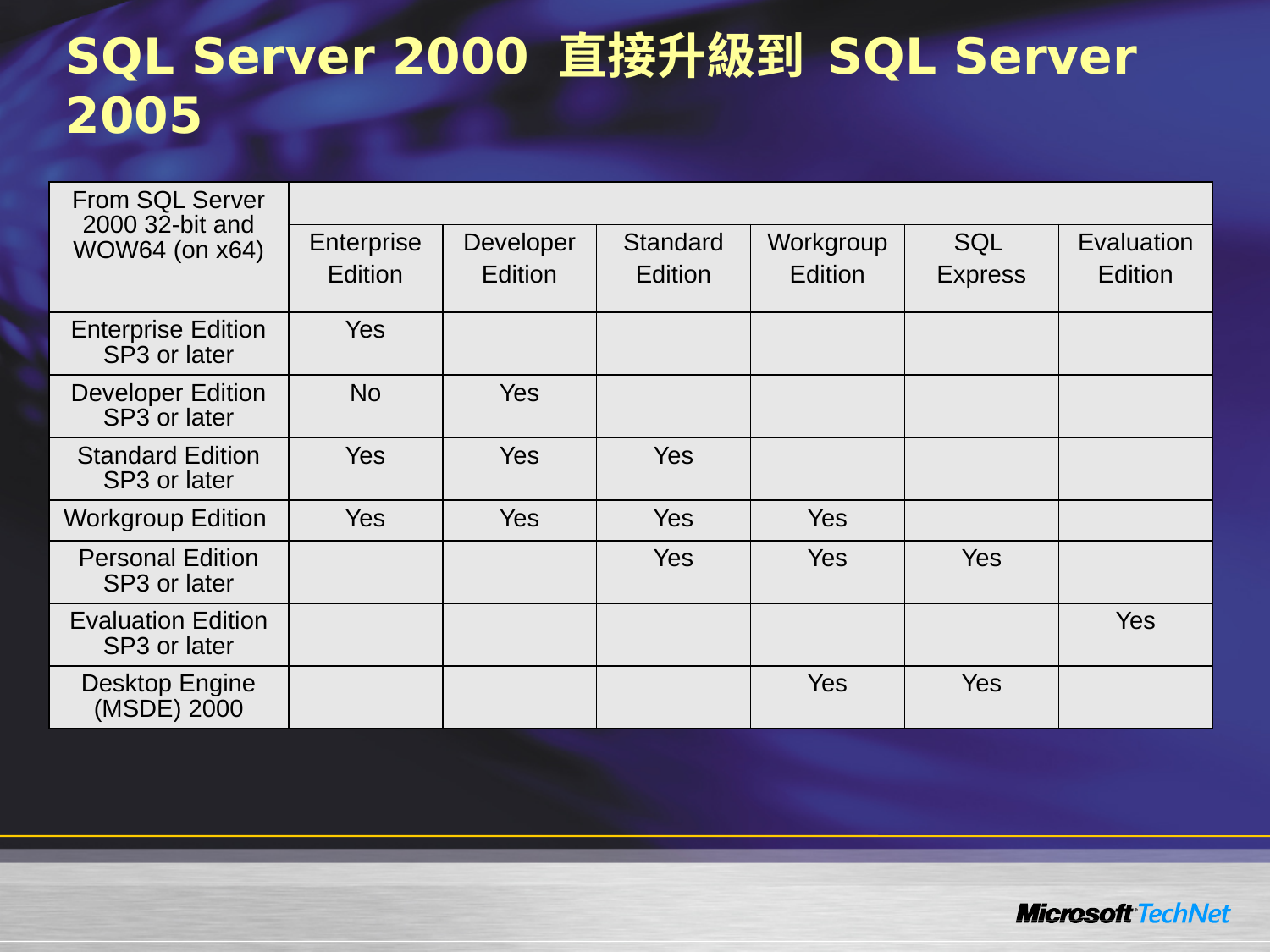

# SQL Server 2000 直接升級到 SQL Server 2005
| From SQL Server 2000 32-bit and WOW64 (on x64) |  |  |  |  |  |  |
| --- | --- | --- | --- | --- | --- | --- |
|  | Enterprise Edition | Developer Edition | Standard Edition | Workgroup Edition | SQL Express | Evaluation Edition |
| Enterprise Edition SP3 or later | Yes |  |  |  |  |  |
| Developer Edition SP3 or later | No | Yes |  |  |  |  |
| Standard Edition SP3 or later | Yes | Yes | Yes |  |  |  |
| Workgroup Edition | Yes | Yes | Yes | Yes |  |  |
| Personal Edition SP3 or later |  |  | Yes | Yes | Yes |  |
| Evaluation Edition SP3 or later |  |  |  |  |  | Yes |
| Desktop Engine (MSDE) 2000 |  |  |  | Yes | Yes |  |